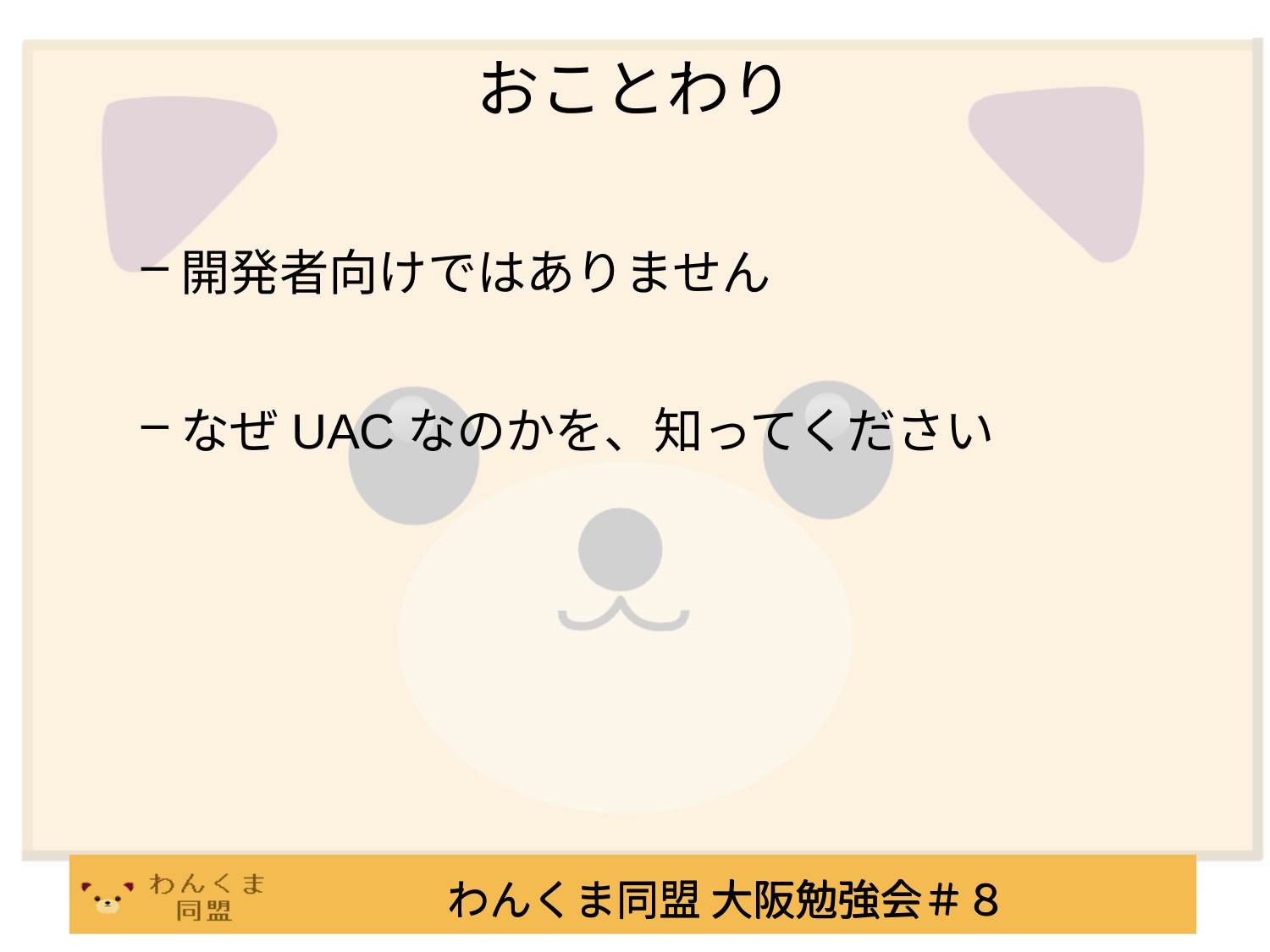

# おことわり
開発者向けではありません
なぜUACなのかを、知ってください
わんくま同盟 大阪勉強会＃８
わんくま同盟 大阪勉強会＃８